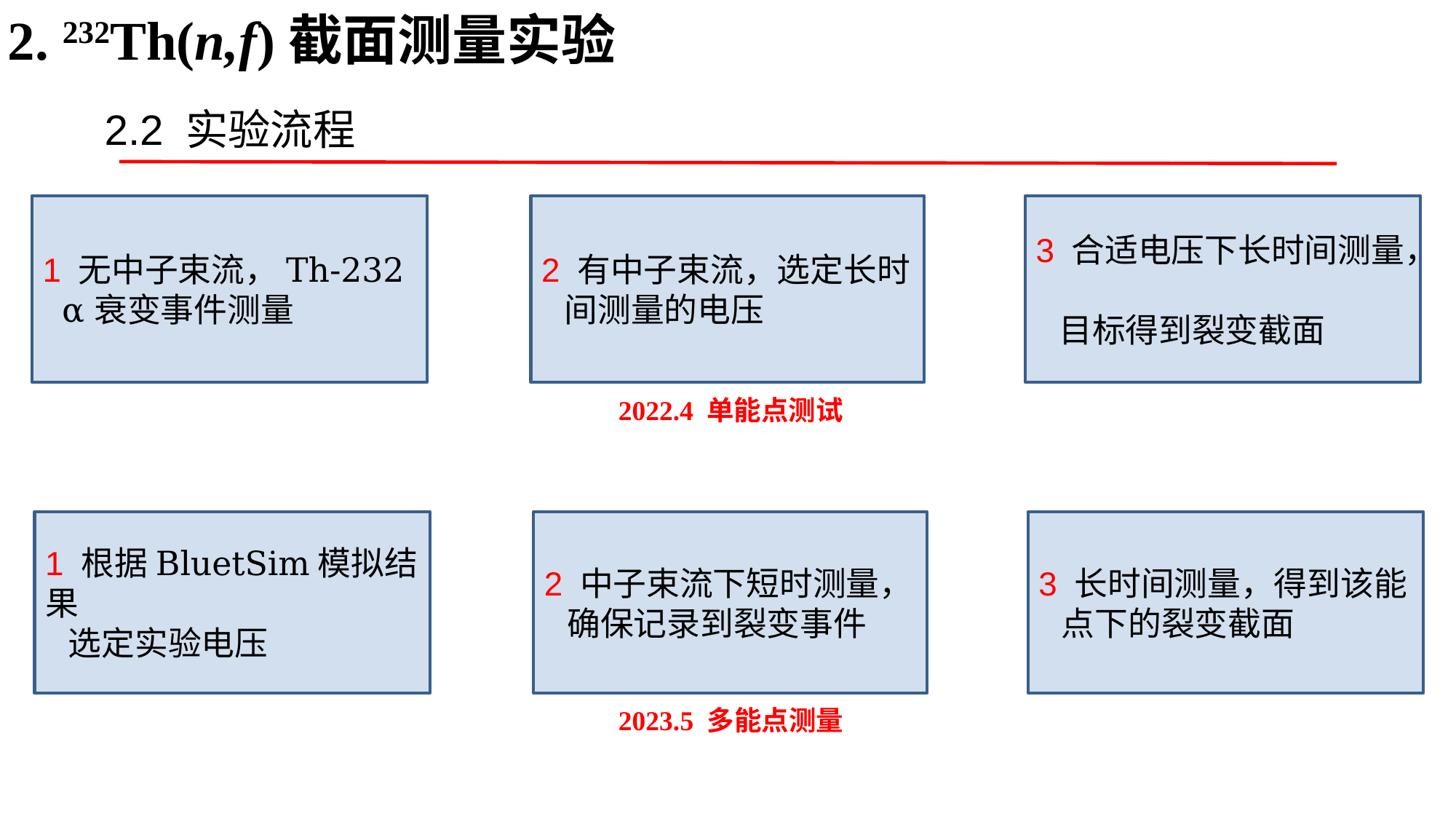

2. 232Th(n,f)截面测量实验
# 2.2 实验流程
1 无中子束流，Th-232
  α衰变事件测量
2 有中子束流，选定长时
  间测量的电压
3 合适电压下长时间测量，
  目标得到裂变截面
2022.4 单能点测试
1 根据BluetSim模拟结果
  选定实验电压
2 中子束流下短时测量，
  确保记录到裂变事件
3 长时间测量，得到该能
  点下的裂变截面
2023.5 多能点测量
8